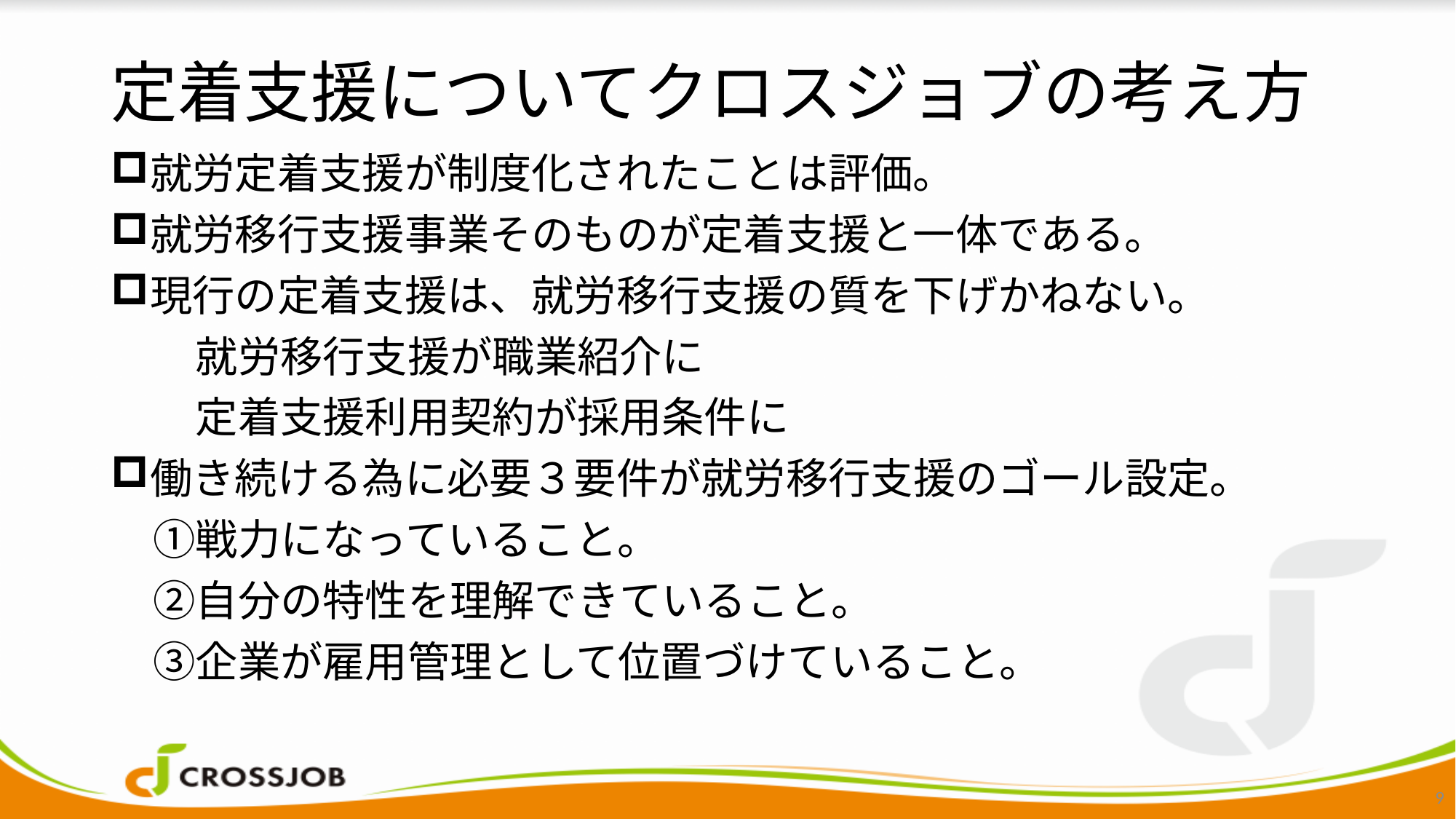

# 定着支援についてクロスジョブの考え方
就労定着支援が制度化されたことは評価。
就労移行支援事業そのものが定着支援と一体である。
現行の定着支援は、就労移行支援の質を下げかねない。
　　就労移行支援が職業紹介に
　　定着支援利用契約が採用条件に
働き続ける為に必要３要件が就労移行支援のゴール設定。
　①戦力になっていること。
　②自分の特性を理解できていること。
　③企業が雇用管理として位置づけていること。
9